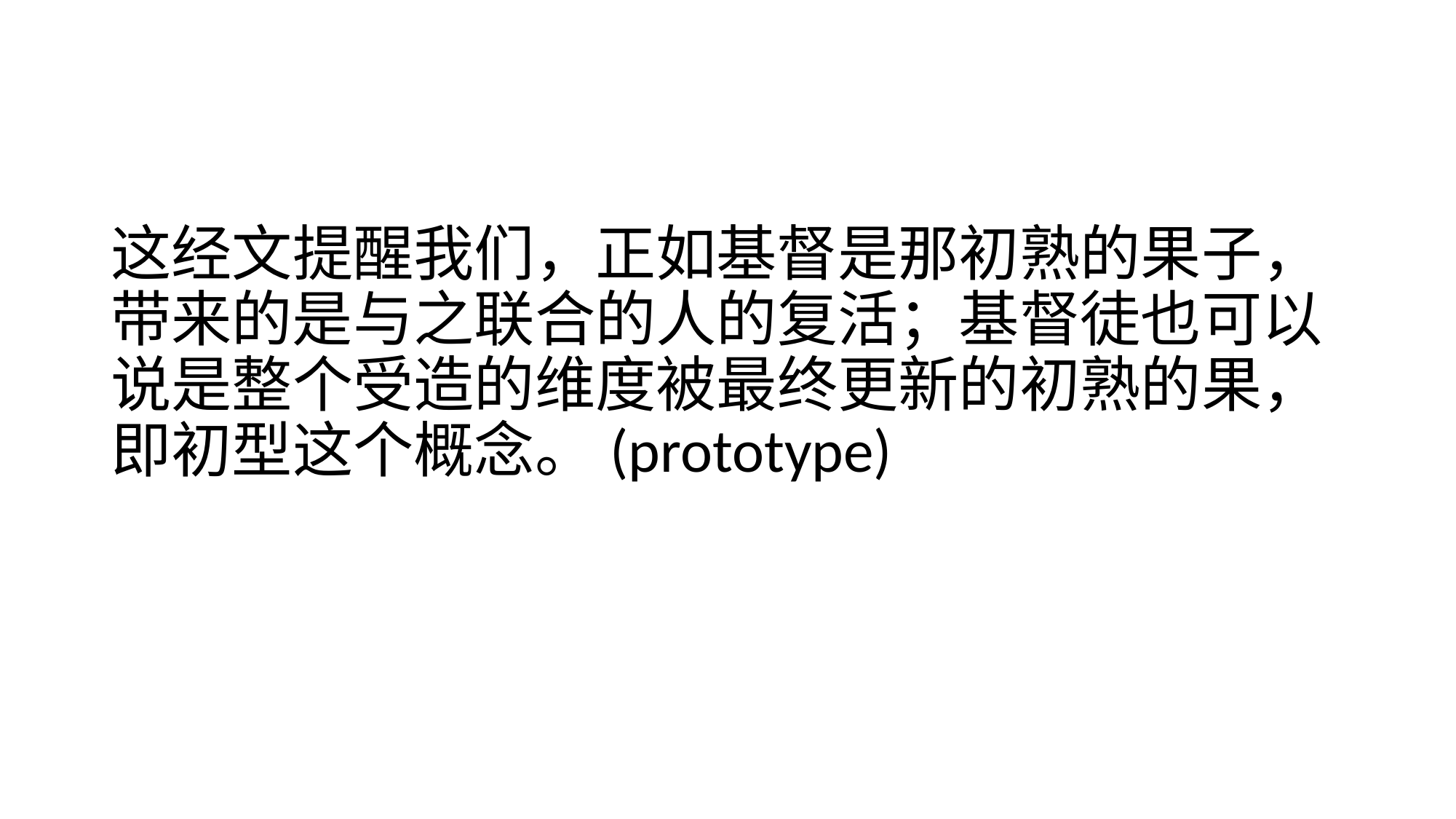

#
这经文提醒我们，正如基督是那初熟的果子，带来的是与之联合的人的复活；基督徒也可以说是整个受造的维度被最终更新的初熟的果，即初型这个概念。(prototype)